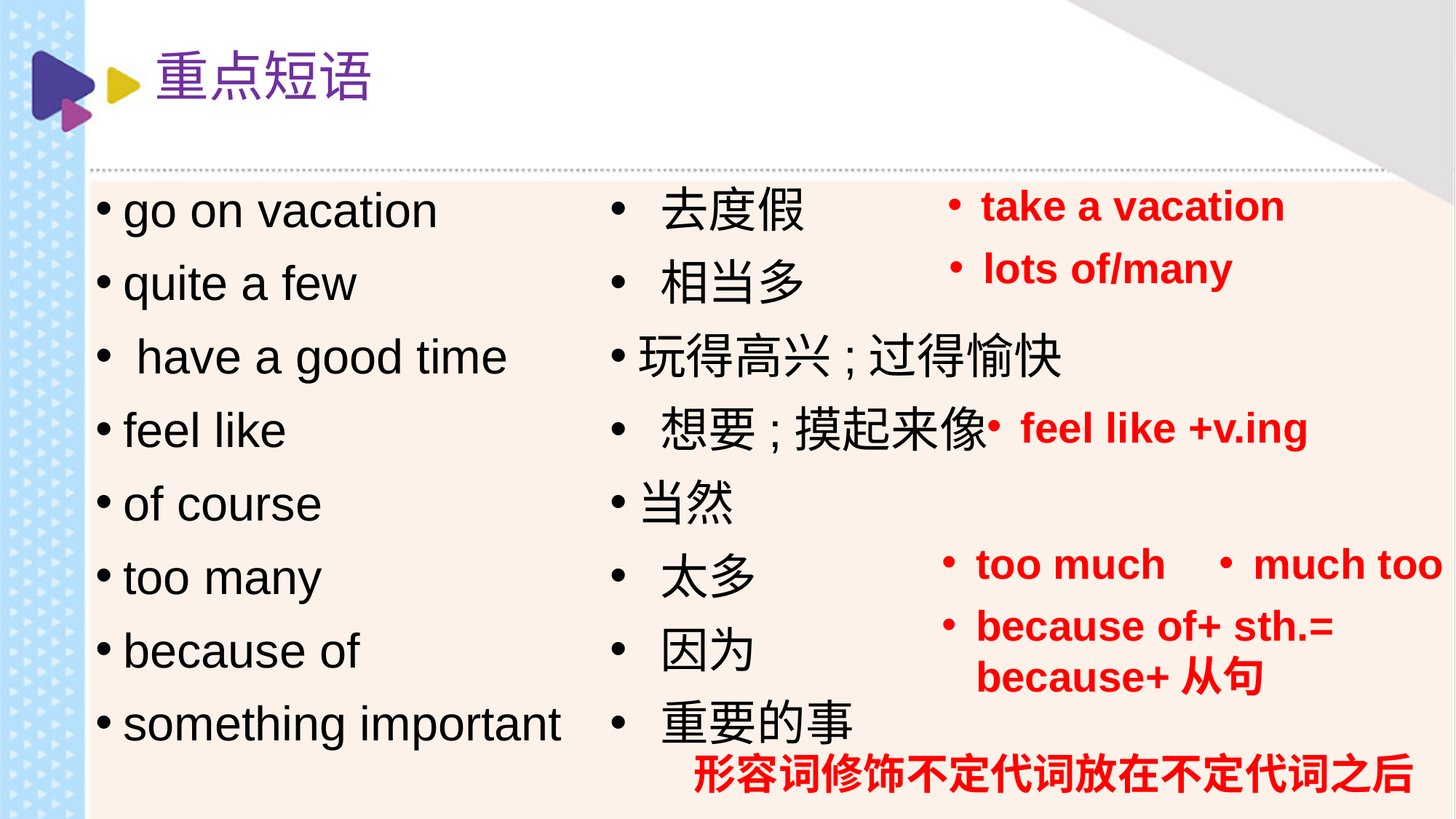

# 重点短语
take a vacation
go on vacation
quite a few
 have a good time
feel like
of course
too many
because of
something important
 去度假
 相当多
玩得高兴;过得愉快
 想要;摸起来像
当然
 太多
 因为
 重要的事
lots of/many
feel like +v.ing
too much
much too
because of+ sth.= because+从句
形容词修饰不定代词放在不定代词之后